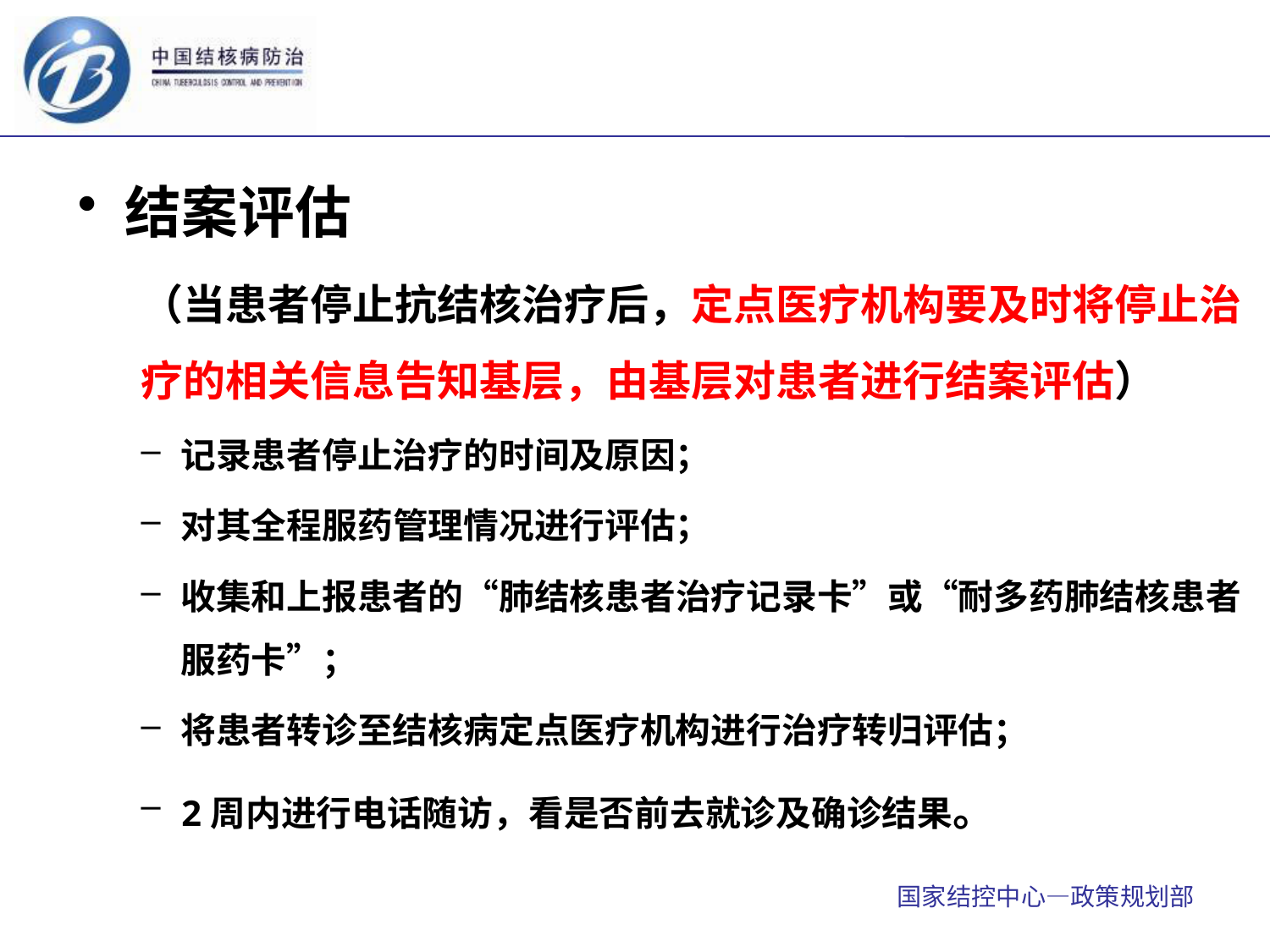

结案评估
（当患者停止抗结核治疗后，定点医疗机构要及时将停止治疗的相关信息告知基层，由基层对患者进行结案评估）
记录患者停止治疗的时间及原因；
对其全程服药管理情况进行评估；
收集和上报患者的“肺结核患者治疗记录卡”或“耐多药肺结核患者服药卡”；
将患者转诊至结核病定点医疗机构进行治疗转归评估；
2周内进行电话随访，看是否前去就诊及确诊结果。